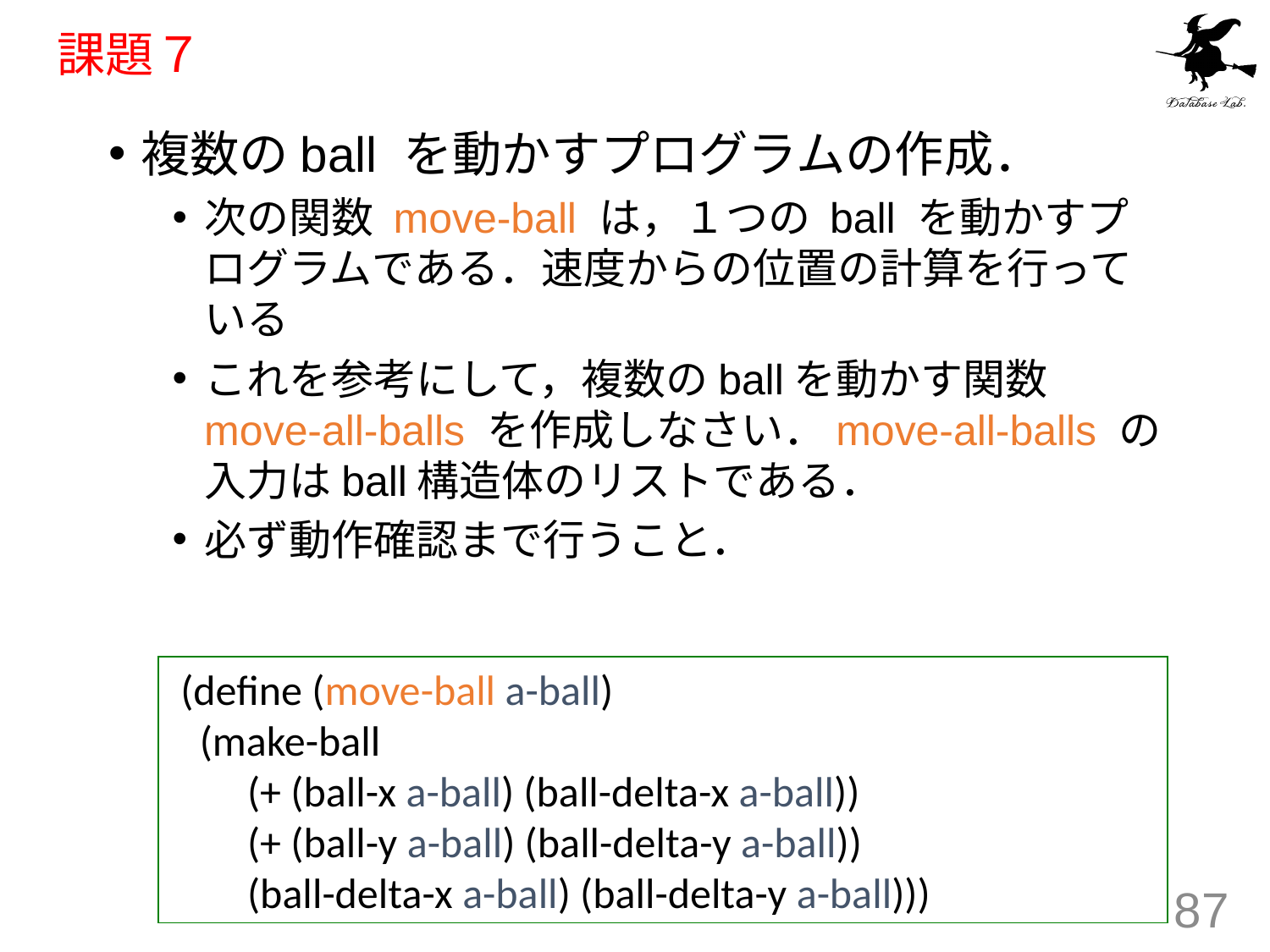

# 課題７
複数のball を動かすプログラムの作成．
次の関数 move-ball は，１つの ball を動かすプログラムである．速度からの位置の計算を行っている
これを参考にして，複数のballを動かす関数 move-all-balls を作成しなさい．move-all-balls の入力はball構造体のリストである．
必ず動作確認まで行うこと．
 (define (move-ball a-ball)
   (make-ball
        (+ (ball-x a-ball) (ball-delta-x a-ball))
        (+ (ball-y a-ball) (ball-delta-y a-ball))
        (ball-delta-x a-ball) (ball-delta-y a-ball)))
87